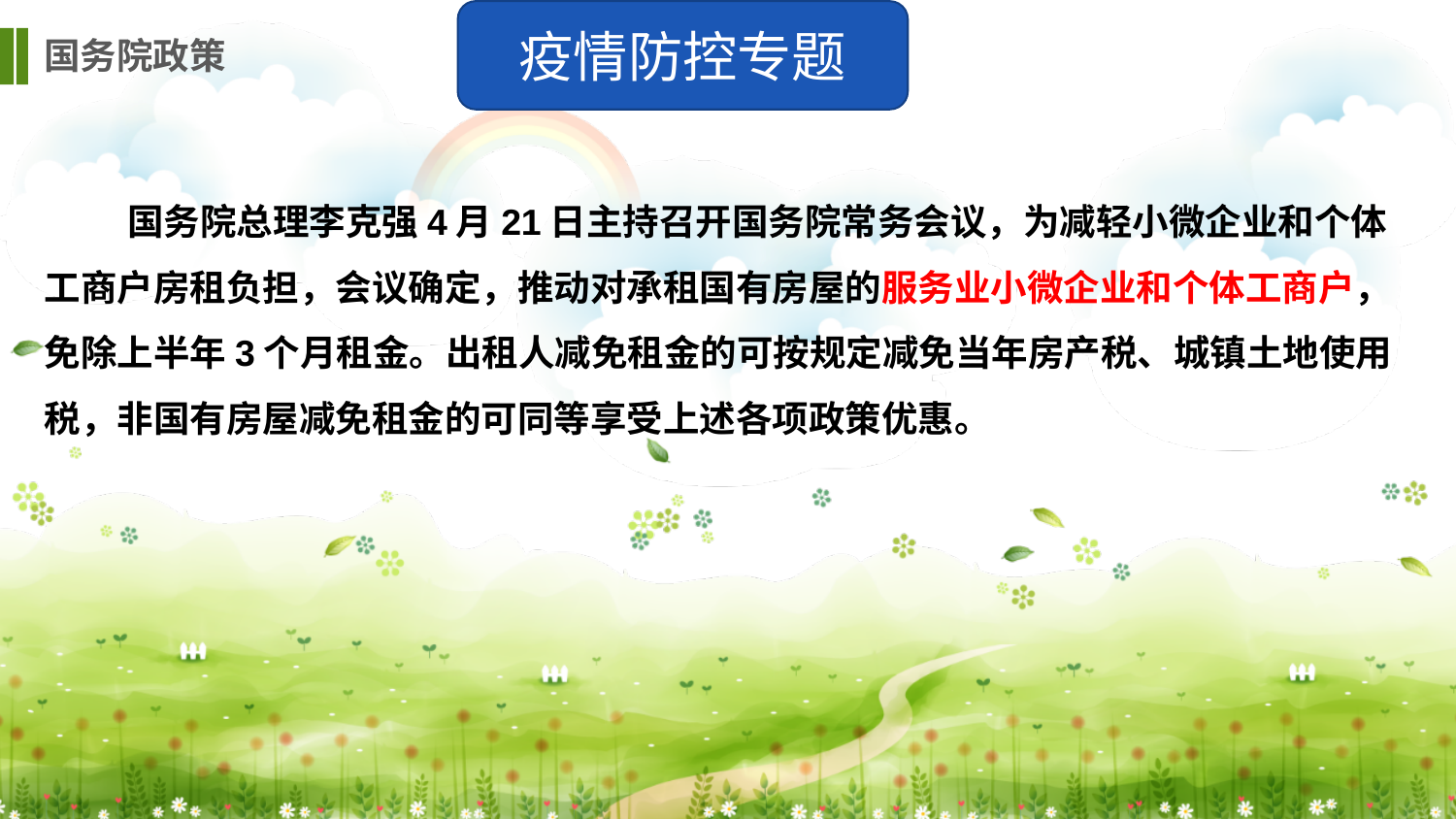

疫情防控专题
国务院政策

         国务院总理李克强4月21日主持召开国务院常务会议，为减轻小微企业和个体工商户房租负担，会议确定，推动对承租国有房屋的服务业小微企业和个体工商户，免除上半年3个月租金。出租人减免租金的可按规定减免当年房产税、城镇土地使用税，非国有房屋减免租金的可同等享受上述各项政策优惠。